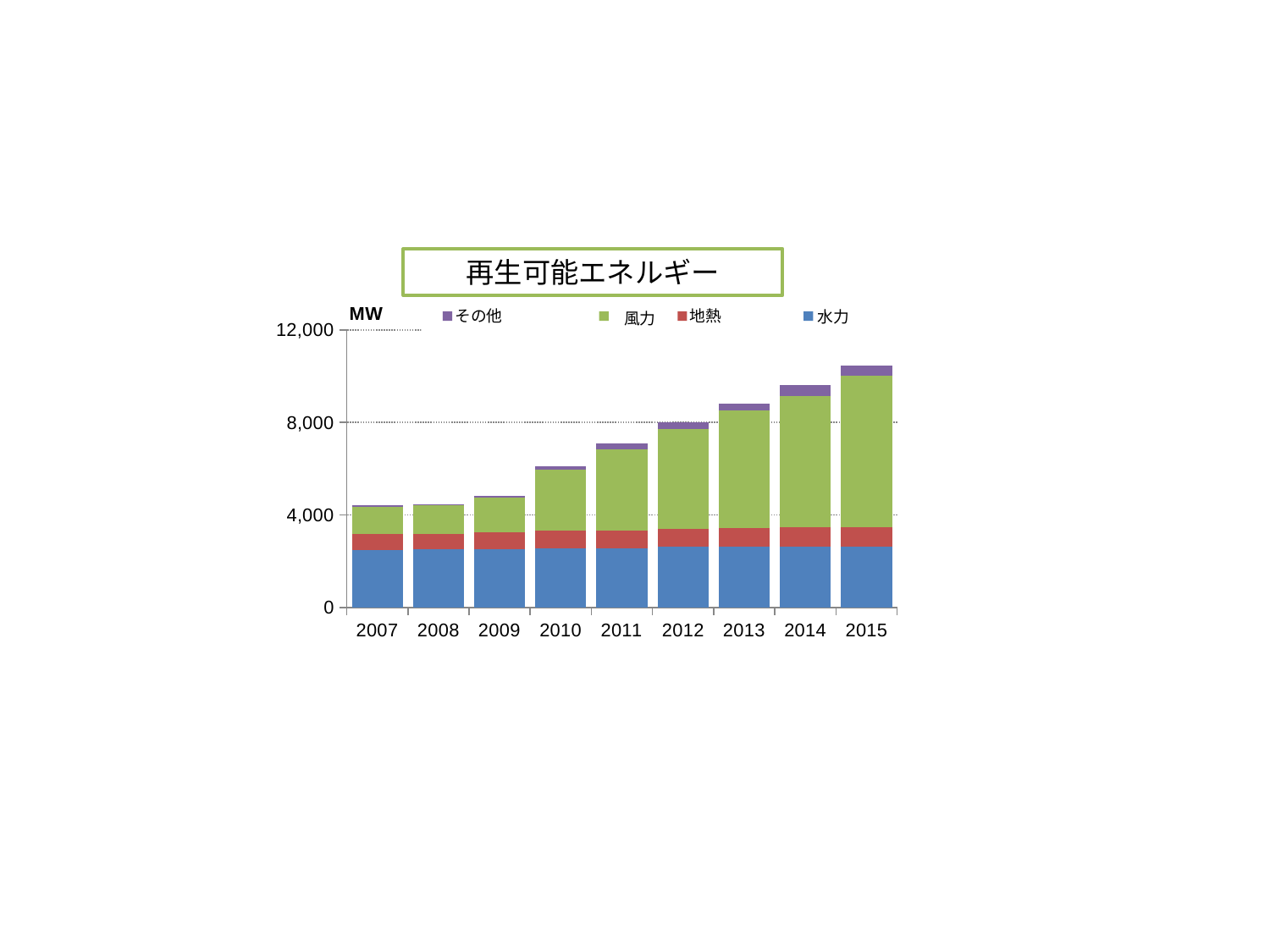

再生可能エネルギー

### Chart

| Category | Hydroelectric | Geothermal | Wind | Other resources |
|---|---|---|---|---|
| 2007 | 2489.0 | 678.0 | 1190.0 | 51.0 |
| 2008 | 2498.0 | 678.0 | 1237.0 | 51.0 |
| 2009 | 2505.0 | 742.0 | 1510.0 | 52.0 |
| 2010 | 2539.0 | 775.0 | 2654.0 | 134.0 |
| 2011 | 2539.0 | 769.0 | 3541.0 | 230.0 |
| 2012 | 2634.0 | 769.0 | 4316.0 | 282.0 |
| 2013 | 2623.0 | 795.0 | 5085.0 | 310.0 |
| 2014 | 2624.0 | 833.0 | 5696.0 | 473.0 |
| 2015 | 2624.0 | 833.0 | 6575.0 | 439.0 |
その他
地熱
水力
風力